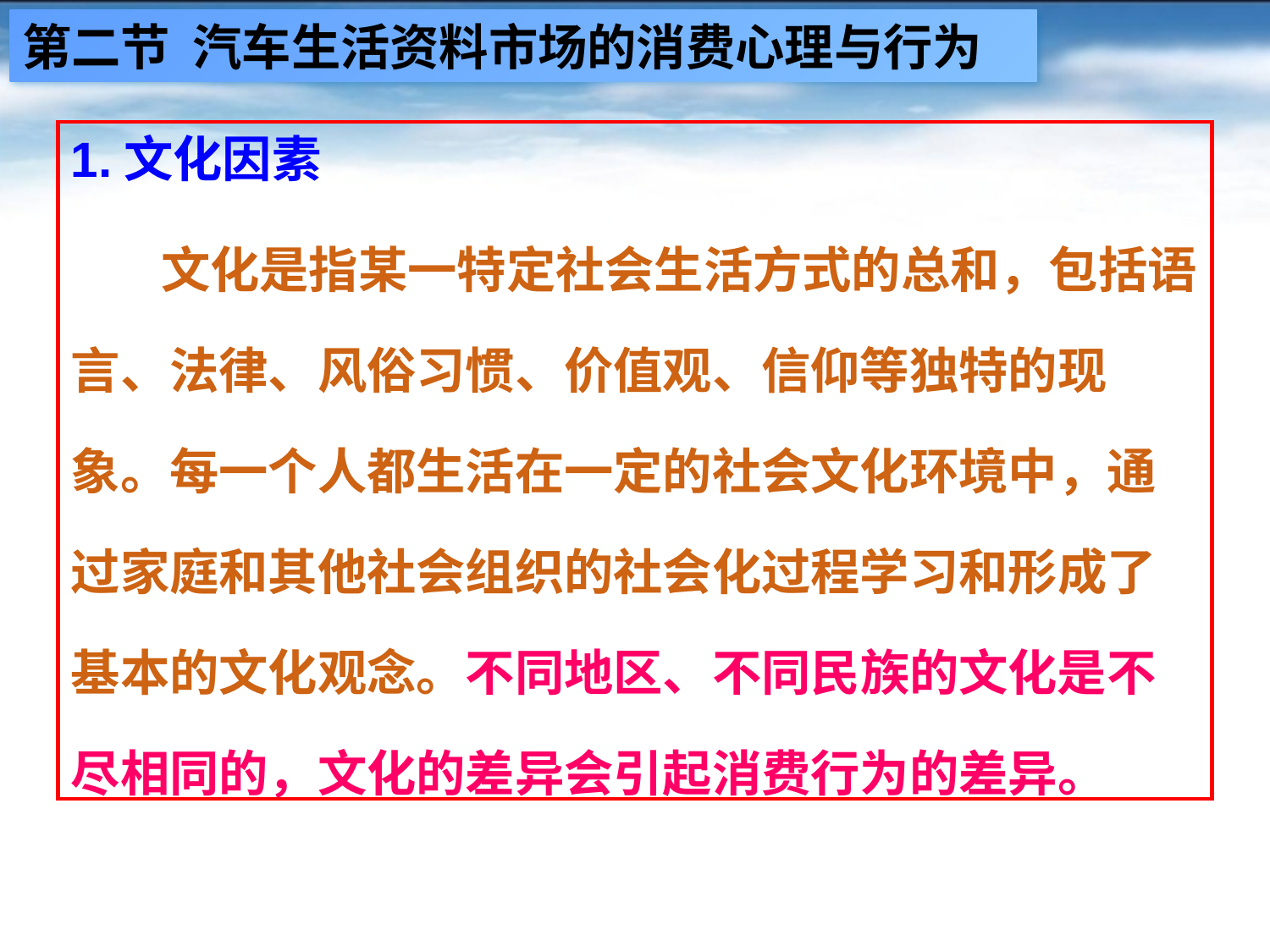

第二节  汽车生活资料市场的消费心理与行为
1.文化因素
       文化是指某一特定社会生活方式的总和，包括语言、法律、风俗习惯、价值观、信仰等独特的现象。每一个人都生活在一定的社会文化环境中，通过家庭和其他社会组织的社会化过程学习和形成了基本的文化观念。不同地区、不同民族的文化是不尽相同的，文化的差异会引起消费行为的差异。